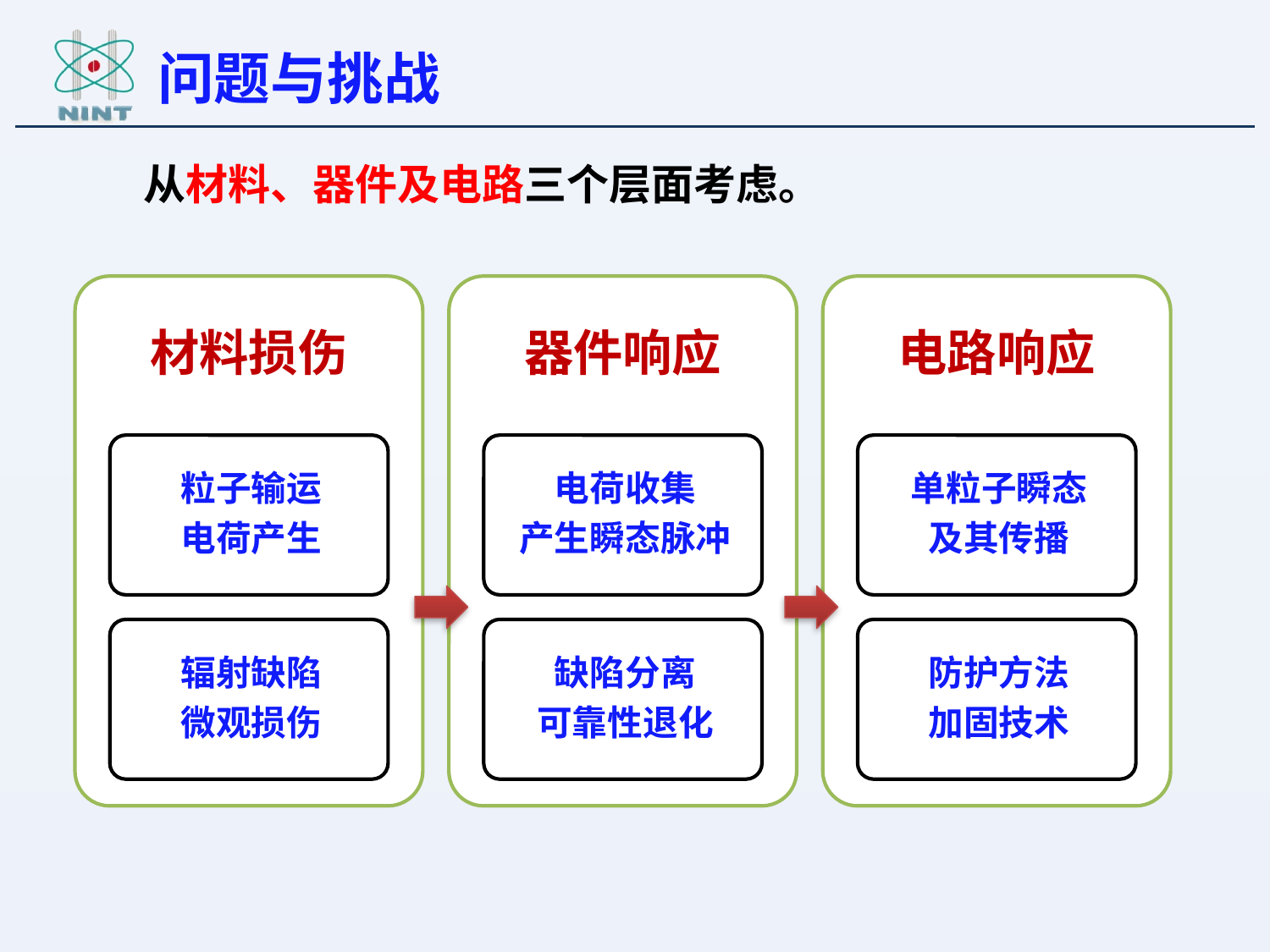

# 问题与挑战
      从材料、器件及电路三个层面考虑。
材料损伤
粒子输运
电荷产生
辐射缺陷
微观损伤
器件响应
电荷收集
产生瞬态脉冲
缺陷分离
可靠性退化
电路响应
单粒子瞬态
及其传播
防护方法
加固技术